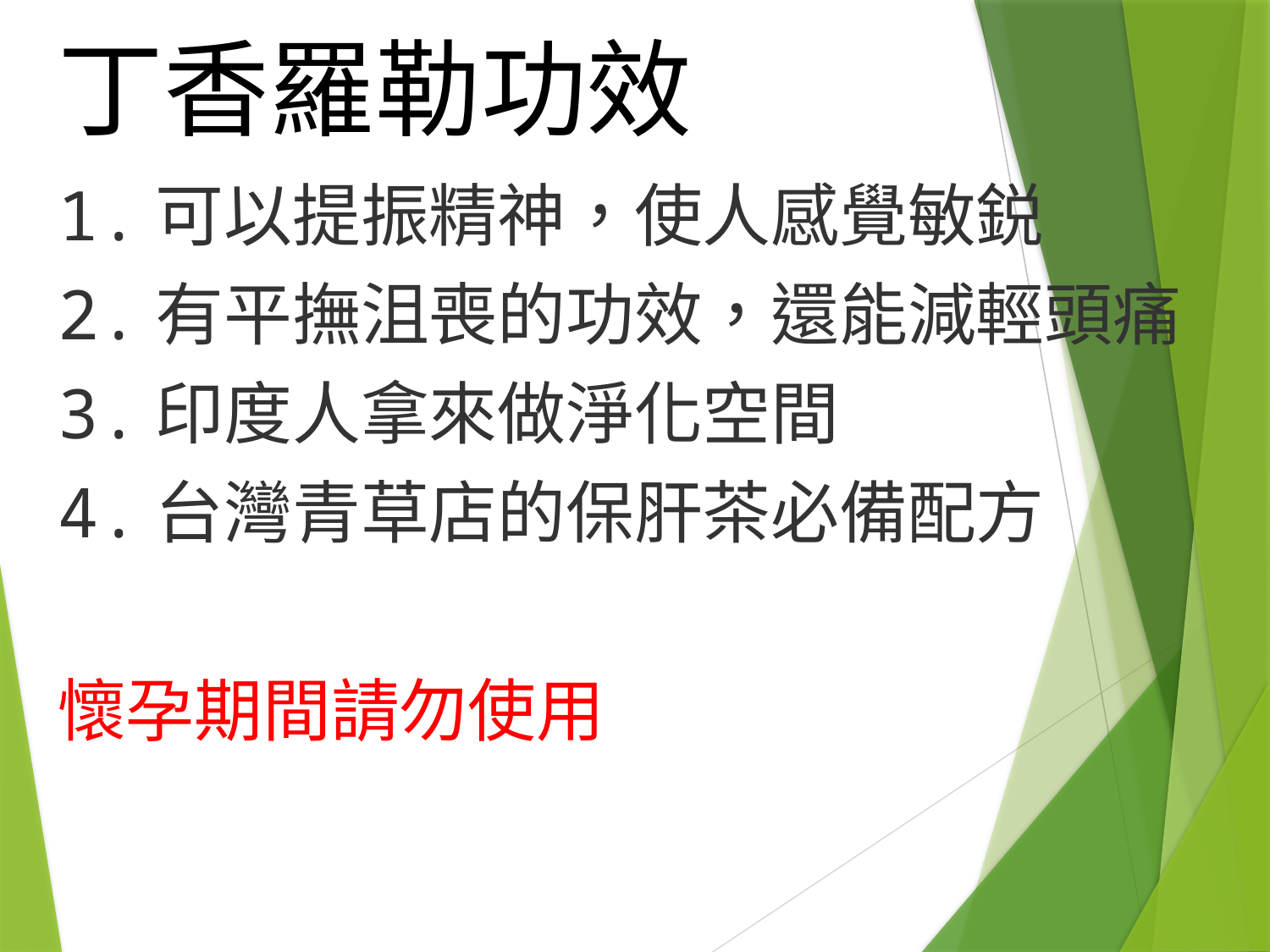

# 丁香羅勒功效
1.可以提振精神，使人感覺敏鋭
2.有平撫沮喪的功效，還能減輕頭痛
3.印度人拿來做淨化空間
4.台灣青草店的保肝茶必備配方

懷孕期間請勿使用